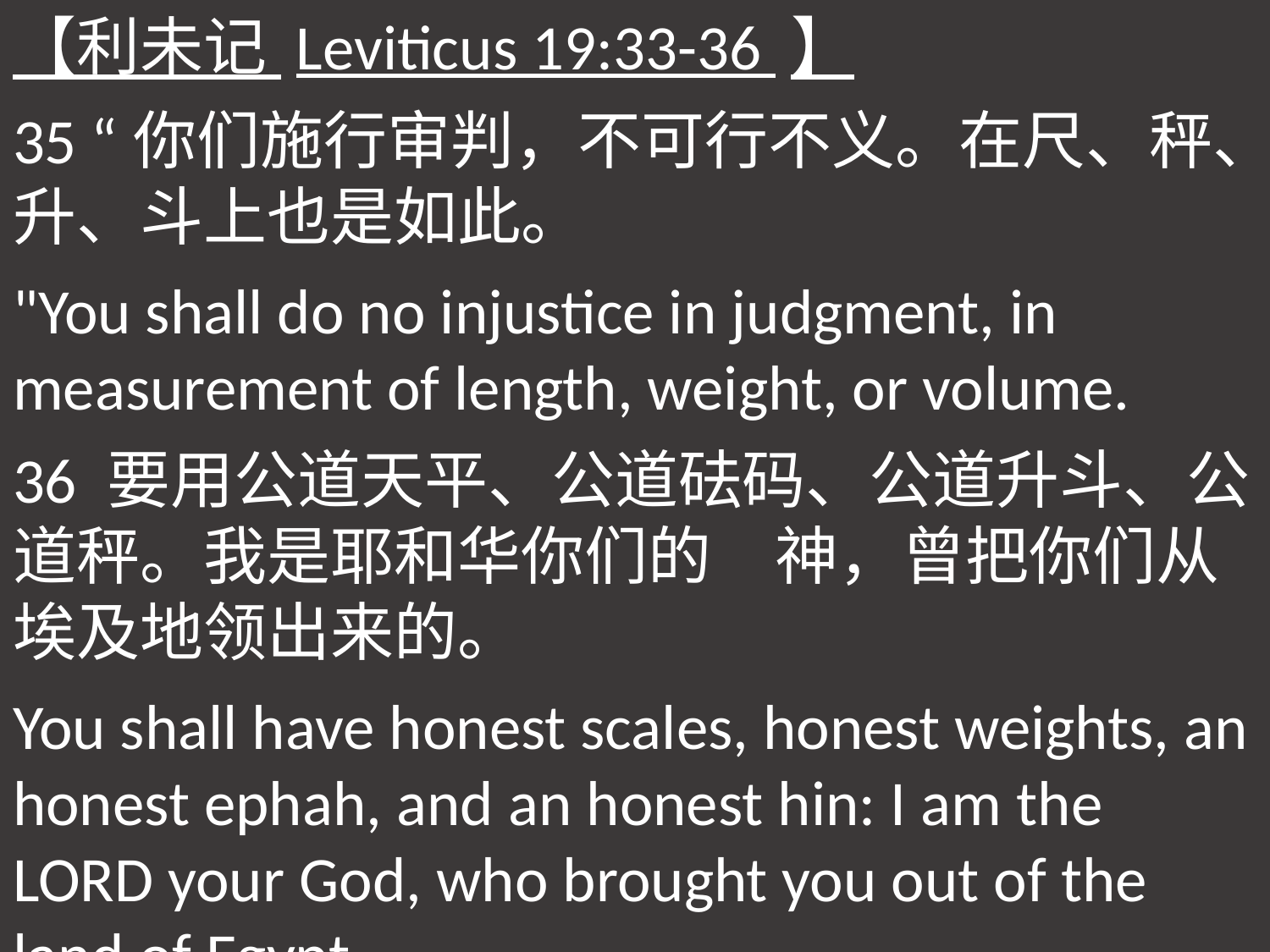

【利未记 Leviticus 19:33-36 】
35 “你们施行审判，不可行不义。在尺、秤、升、斗上也是如此。
"You shall do no injustice in judgment, in measurement of length, weight, or volume.
36 要用公道天平、公道砝码、公道升斗、公道秤。我是耶和华你们的　神，曾把你们从埃及地领出来的。
You shall have honest scales, honest weights, an honest ephah, and an honest hin: I am the LORD your God, who brought you out of the land of Egypt.